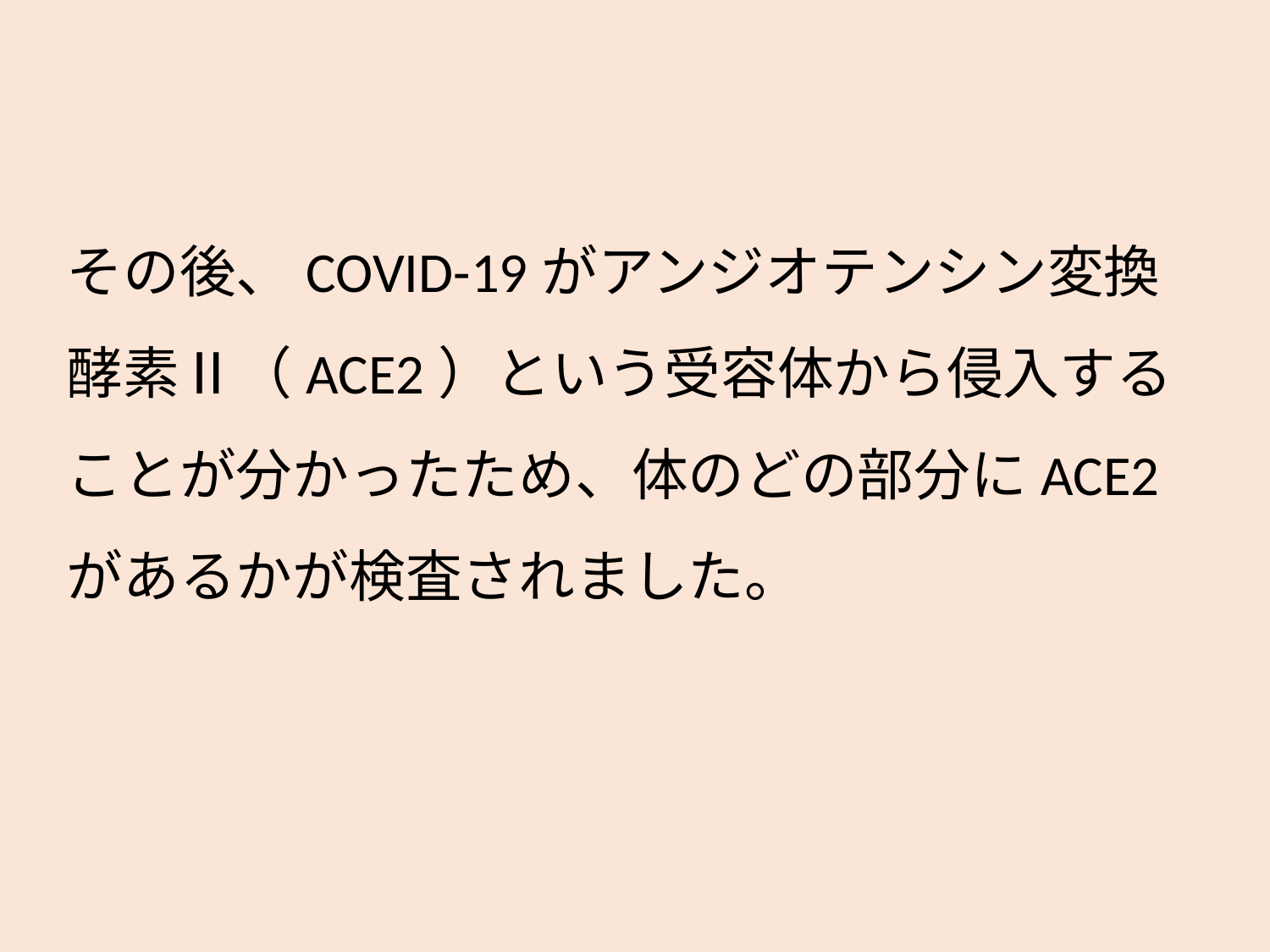

その後、COVID-19がアンジオテンシン変換酵素Ⅱ（ACE2）という受容体から侵入することが分かったため、体のどの部分にACE2があるかが検査されました。